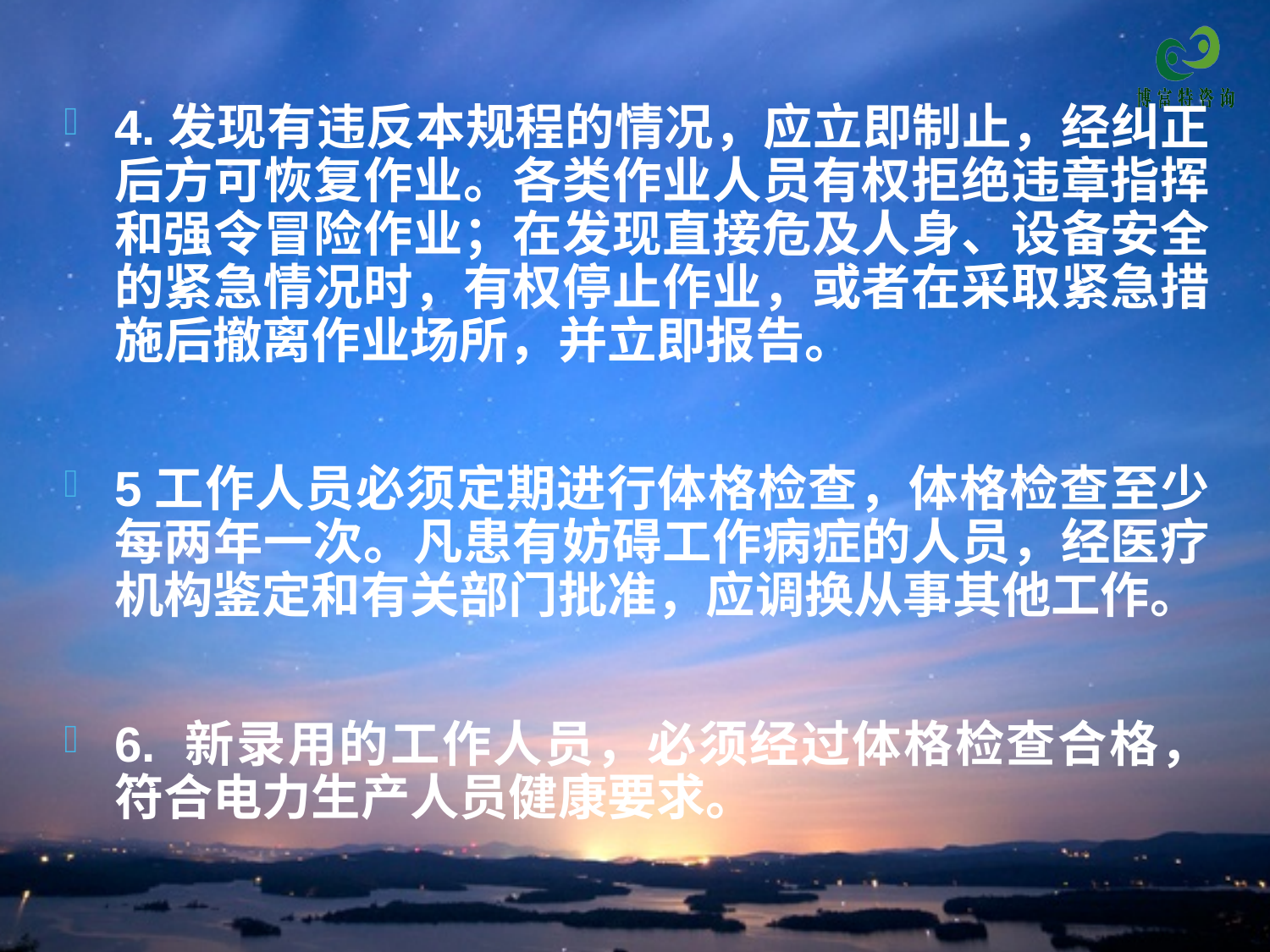

4.发现有违反本规程的情况，应立即制止，经纠正后方可恢复作业。各类作业人员有权拒绝违章指挥和强令冒险作业；在发现直接危及人身、设备安全的紧急情况时，有权停止作业，或者在采取紧急措施后撤离作业场所，并立即报告。

5工作人员必须定期进行体格检查，体格检查至少每两年一次。凡患有妨碍工作病症的人员，经医疗机构鉴定和有关部门批准，应调换从事其他工作。

6. 新录用的工作人员，必须经过体格检查合格，符合电力生产人员健康要求。